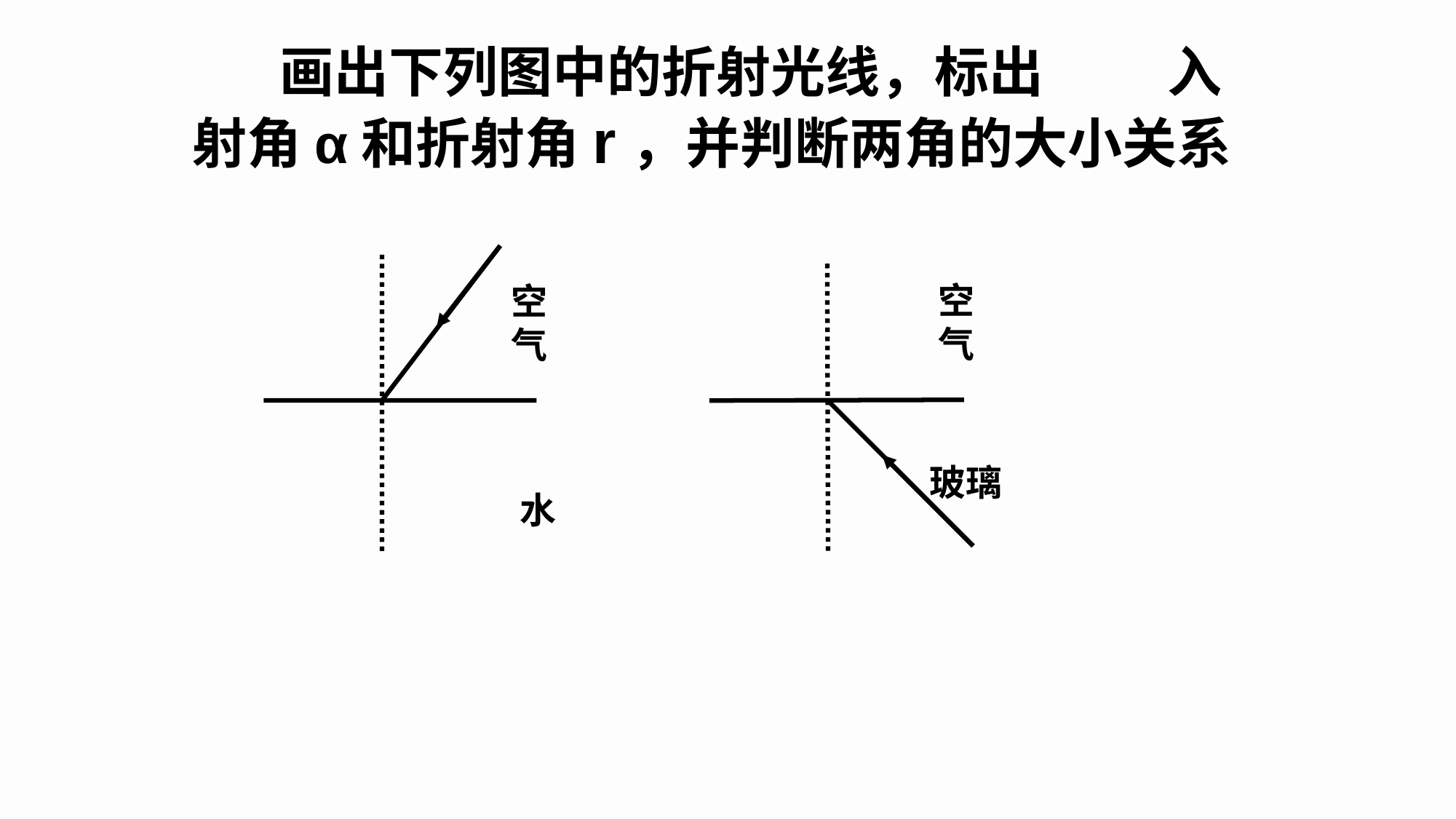

画出下列图中的折射光线，标出          入射角α和折射角r，并判断两角的大小关系

空气
玻璃
空气

水